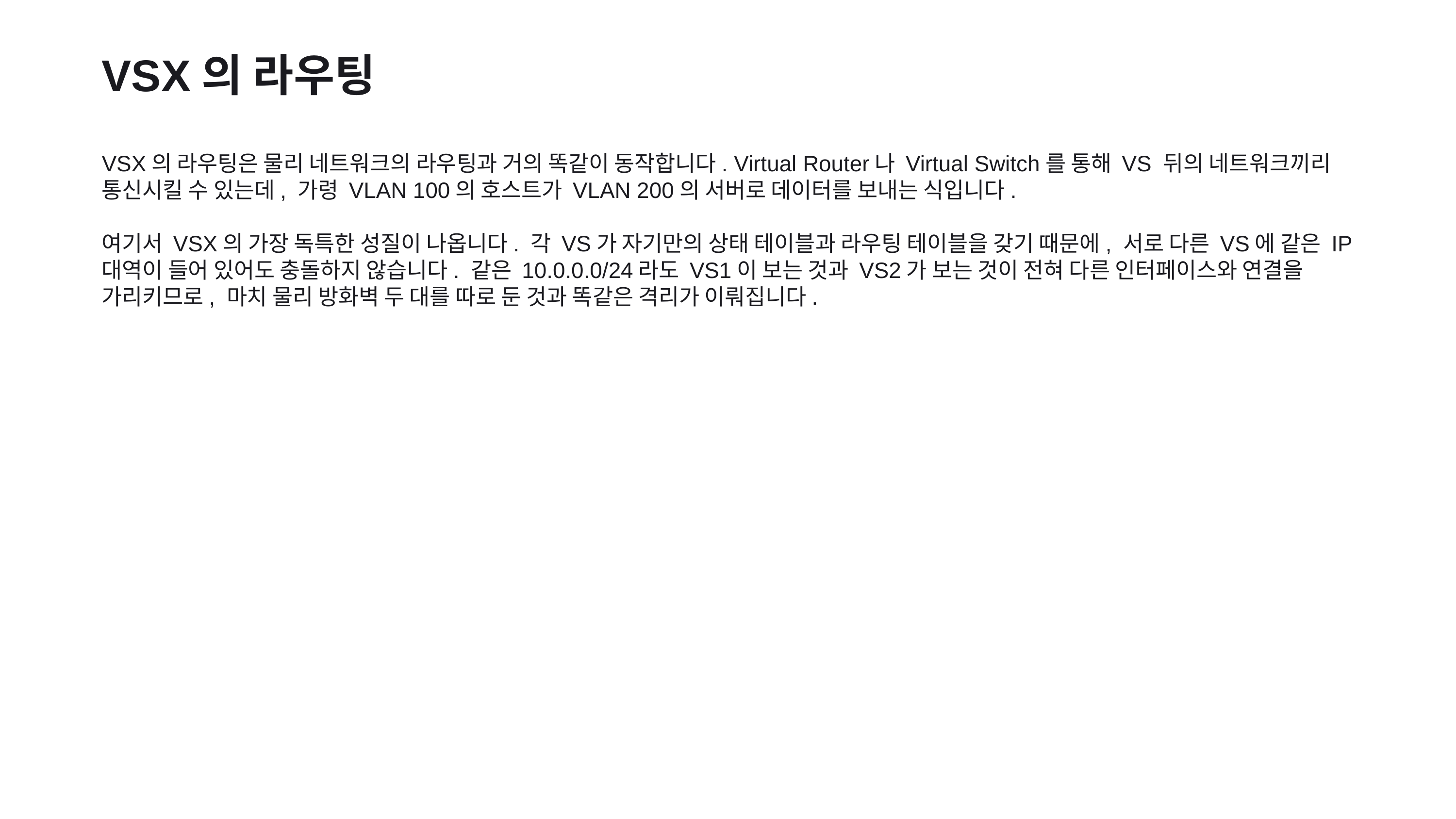

VSX의 라우팅
VSX의 라우팅은 물리 네트워크의 라우팅과 거의 똑같이 동작합니다. Virtual Router나 Virtual Switch를 통해 VS 뒤의 네트워크끼리 통신시킬 수 있는데, 가령 VLAN 100의 호스트가 VLAN 200의 서버로 데이터를 보내는 식입니다.

여기서 VSX의 가장 독특한 성질이 나옵니다. 각 VS가 자기만의 상태 테이블과 라우팅 테이블을 갖기 때문에, 서로 다른 VS에 같은 IP 대역이 들어 있어도 충돌하지 않습니다. 같은 10.0.0.0/24라도 VS1이 보는 것과 VS2가 보는 것이 전혀 다른 인터페이스와 연결을 가리키므로, 마치 물리 방화벽 두 대를 따로 둔 것과 똑같은 격리가 이뤄집니다.